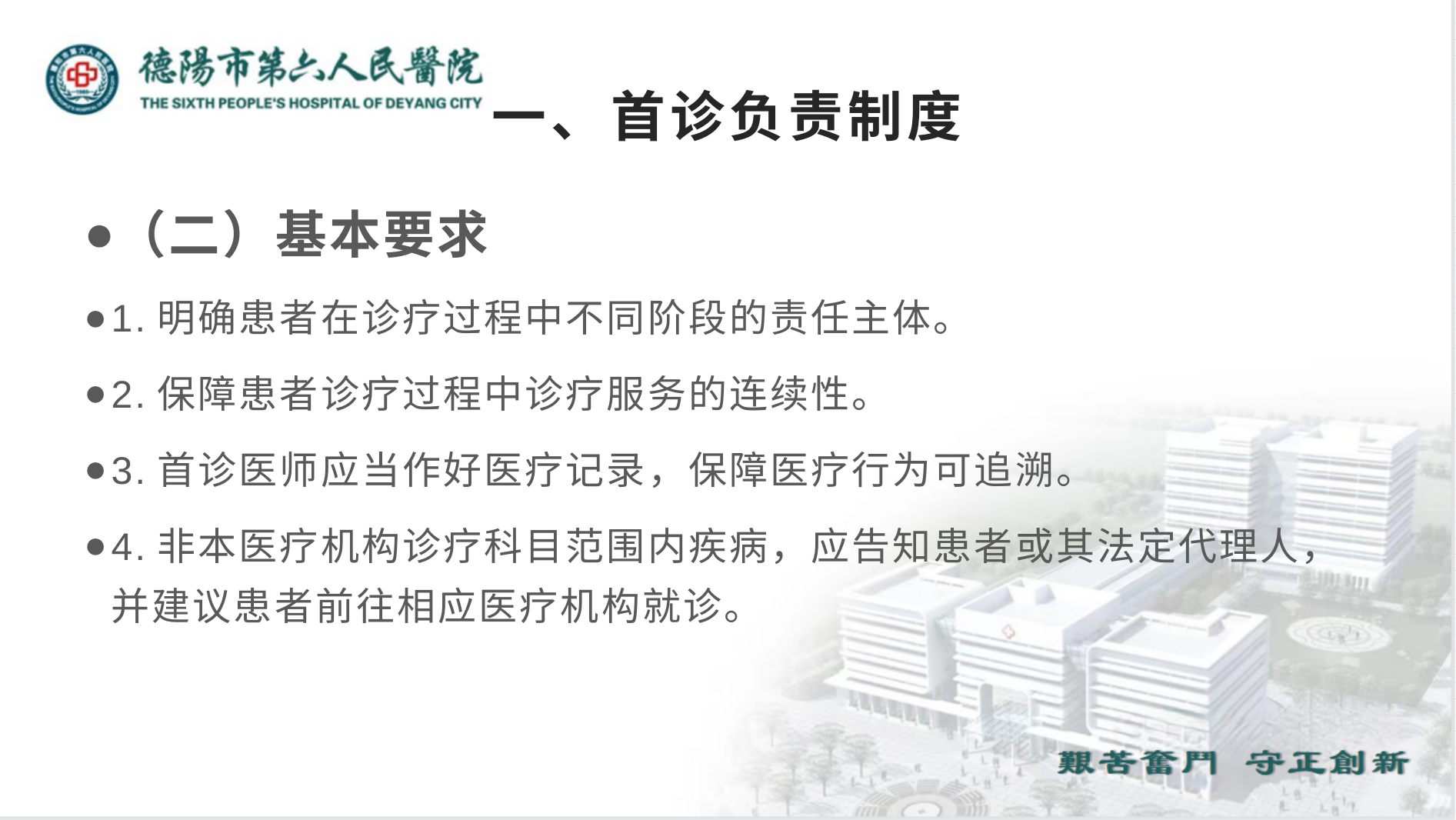

# 一、首诊负责制度
（二）基本要求
1.明确患者在诊疗过程中不同阶段的责任主体。
2.保障患者诊疗过程中诊疗服务的连续性。
3.首诊医师应当作好医疗记录，保障医疗行为可追溯。
4.非本医疗机构诊疗科目范围内疾病，应告知患者或其法定代理人，并建议患者前往相应医疗机构就诊。